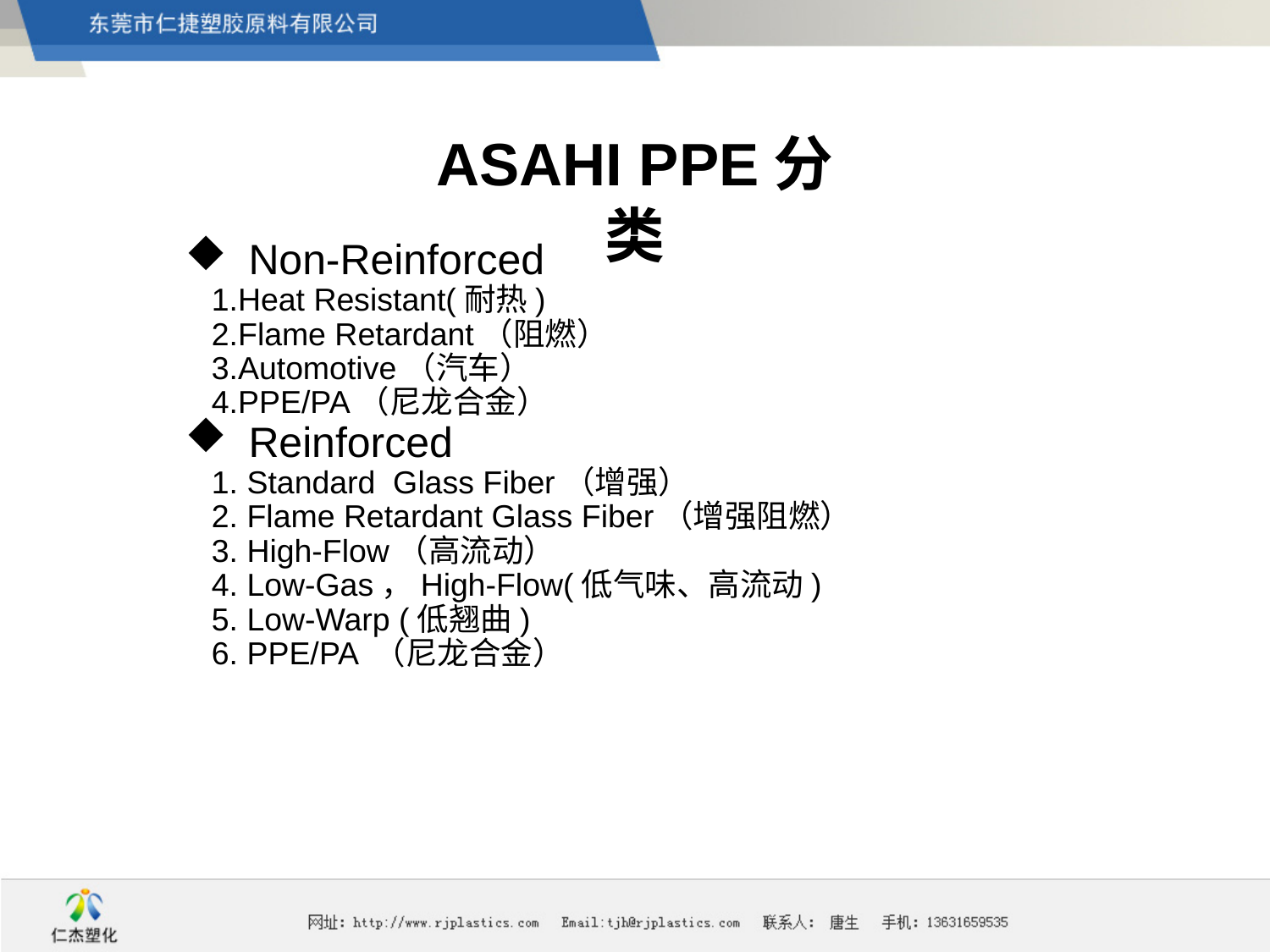

# ASAHI PPE分类
Non-Reinforced
   1.Heat Resistant(耐热)
   2.Flame Retardant（阻燃）
   3.Automotive（汽车）
   4.PPE/PA（尼龙合金）
Reinforced
   1. Standard  Glass Fiber（增强）
   2. Flame Retardant Glass Fiber（增强阻燃）
   3. High-Flow（高流动）
   4. Low-Gas，High-Flow(低气味、高流动)
   5. Low-Warp (低翘曲)
   6. PPE/PA （尼龙合金）